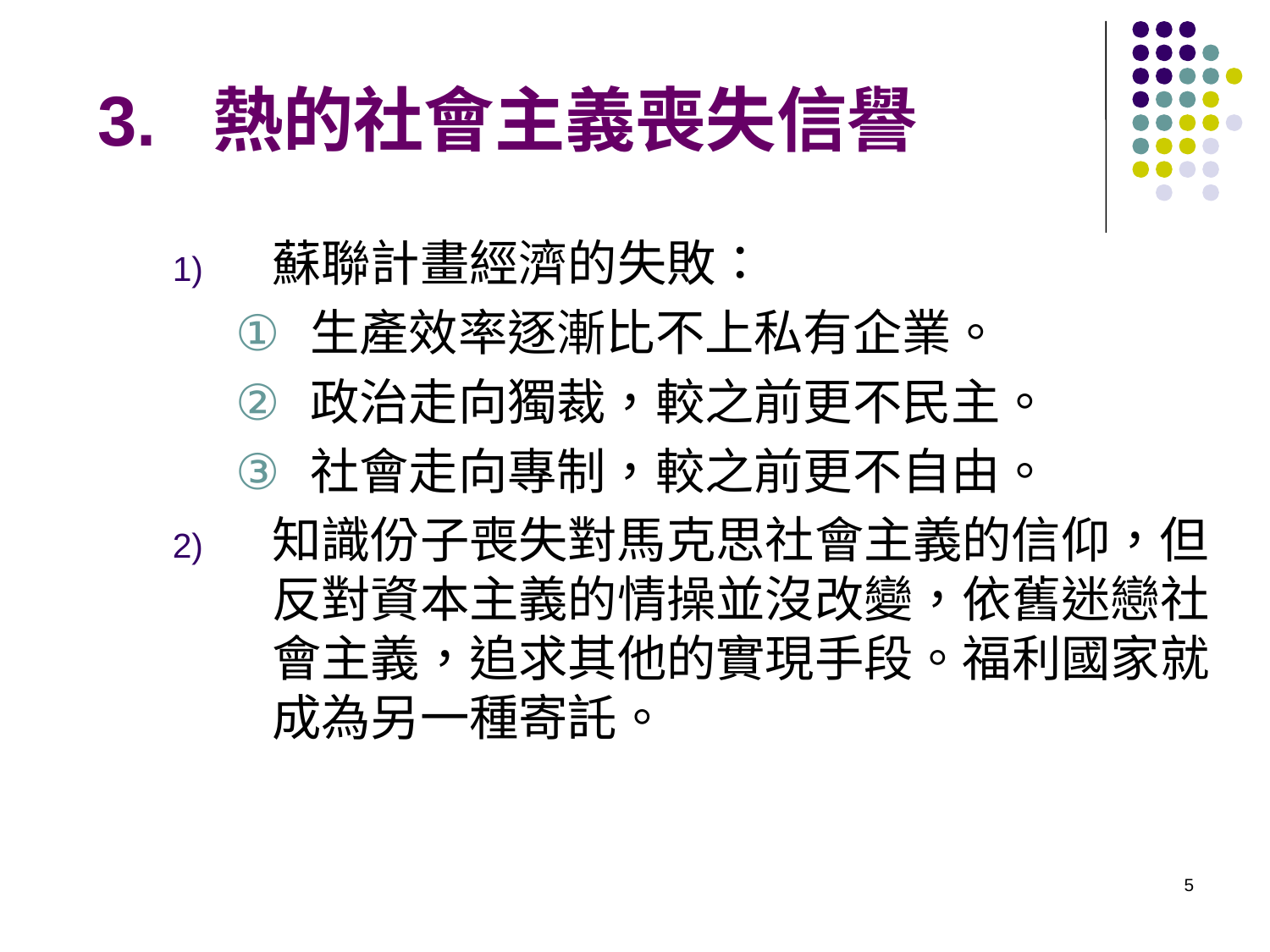

3.  熱的社會主義喪失信譽
蘇聯計畫經濟的失敗：
生產效率逐漸比不上私有企業。
政治走向獨裁，較之前更不民主。
社會走向專制，較之前更不自由。
知識份子喪失對馬克思社會主義的信仰，但反對資本主義的情操並沒改變，依舊迷戀社會主義，追求其他的實現手段。福利國家就成為另一種寄託。
5